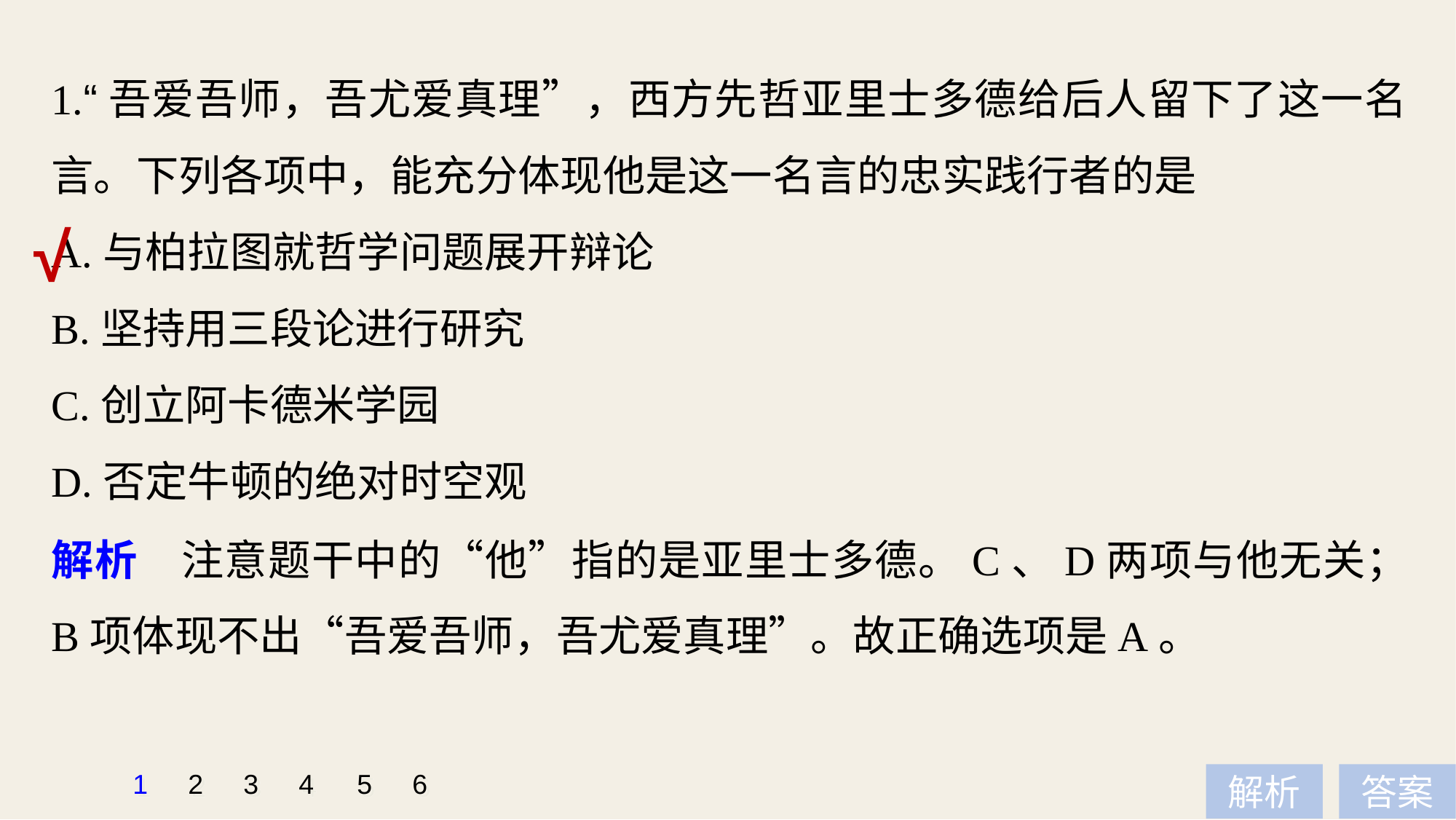

1.“吾爱吾师，吾尤爱真理”，西方先哲亚里士多德给后人留下了这一名言。下列各项中，能充分体现他是这一名言的忠实践行者的是
A.与柏拉图就哲学问题展开辩论
B.坚持用三段论进行研究
C.创立阿卡德米学园
D.否定牛顿的绝对时空观
√
解析　注意题干中的“他”指的是亚里士多德。C、D两项与他无关；
B项体现不出“吾爱吾师，吾尤爱真理”。故正确选项是A。
1
2
3
4
5
6
解析
答案